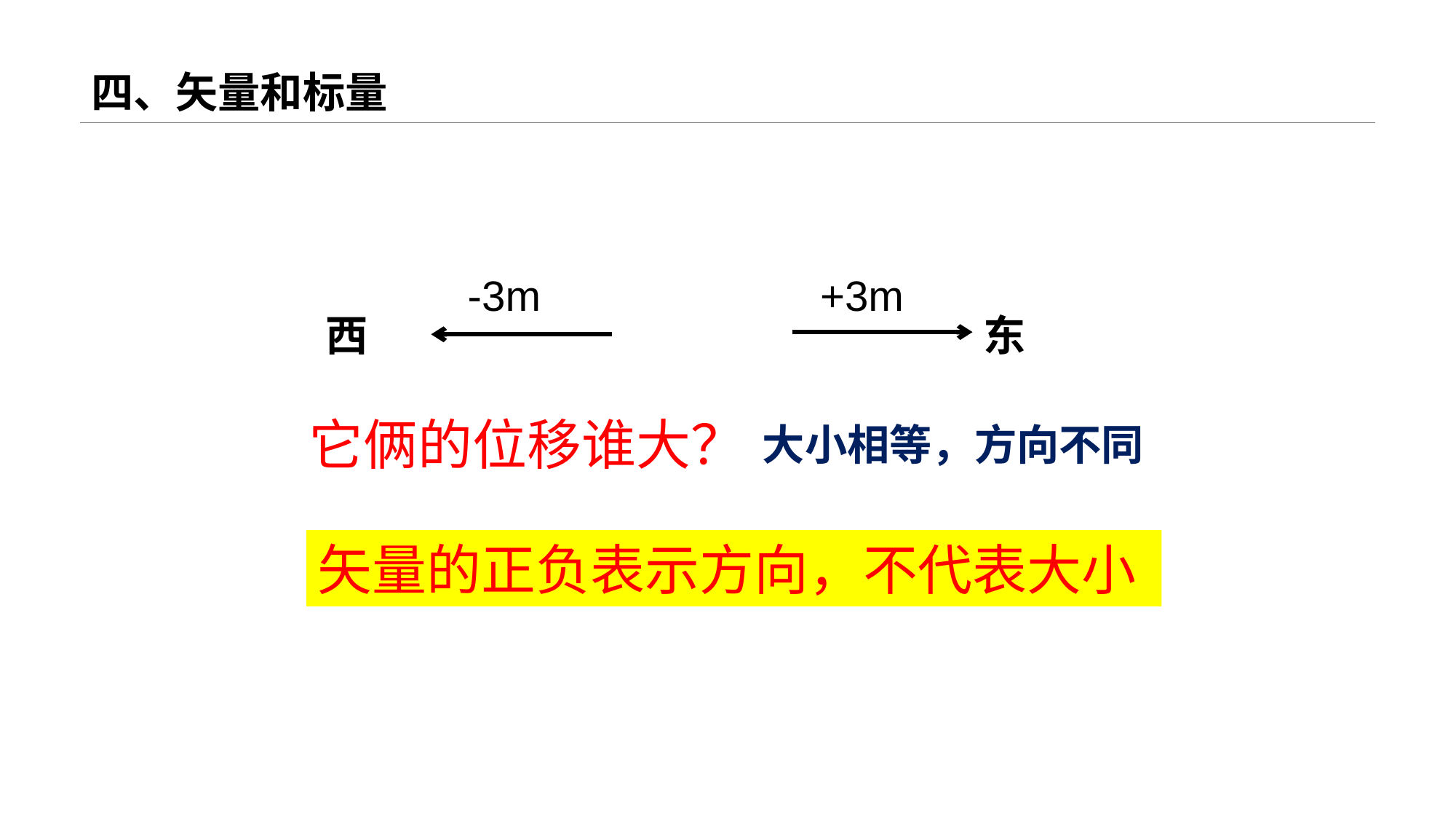

# 四、矢量和标量
-3m
+3m
西
东
它俩的位移谁大？
大小相等，方向不同
矢量的正负表示方向，不代表大小